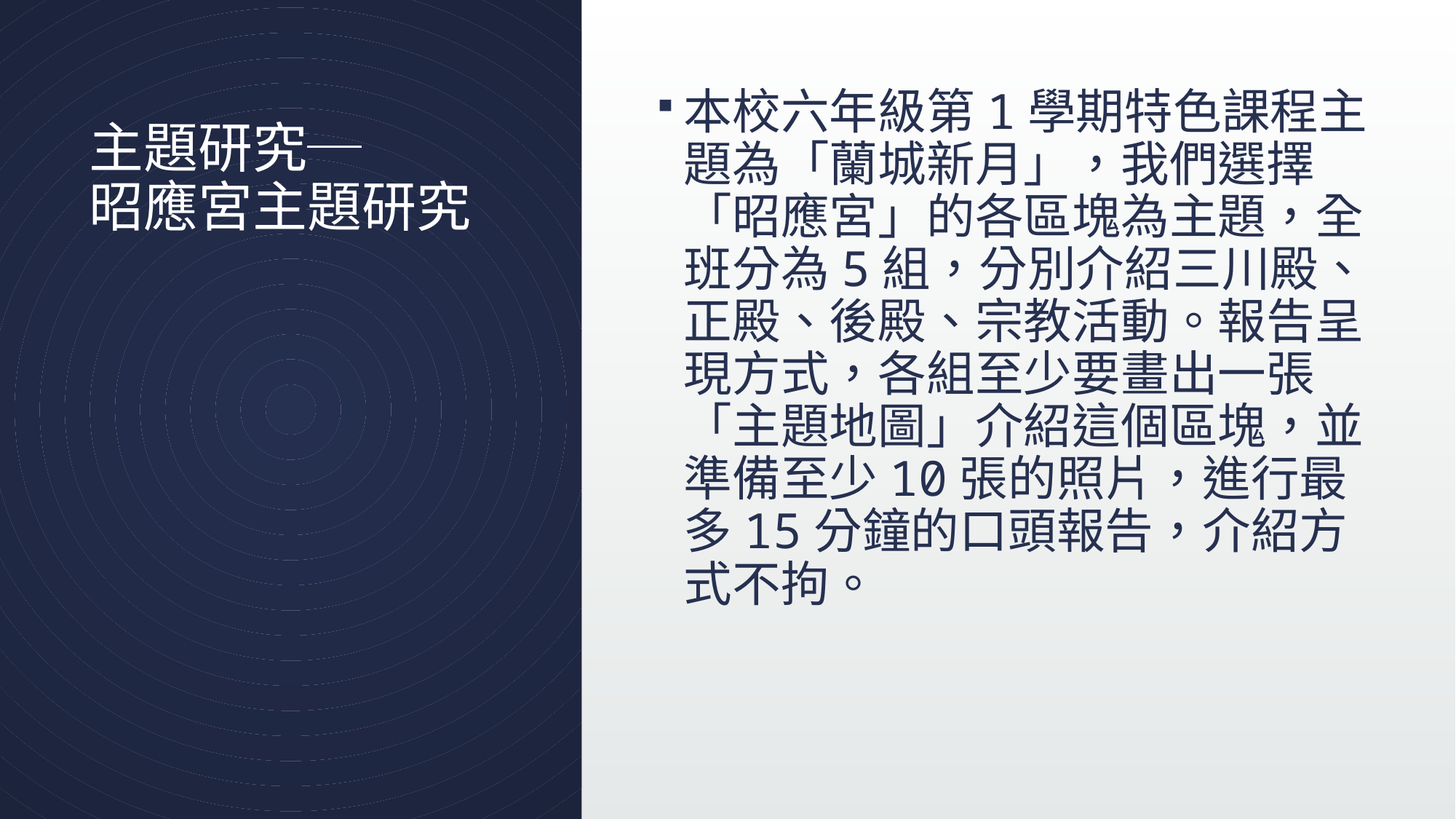

# 主題研究─ 昭應宮主題研究
本校六年級第1學期特色課程主題為「蘭城新月」，我們選擇「昭應宮」的各區塊為主題，全班分為5組，分別介紹三川殿、正殿、後殿、宗教活動。報告呈現方式，各組至少要畫出一張「主題地圖」介紹這個區塊，並準備至少10張的照片，進行最多15分鐘的口頭報告，介紹方式不拘。